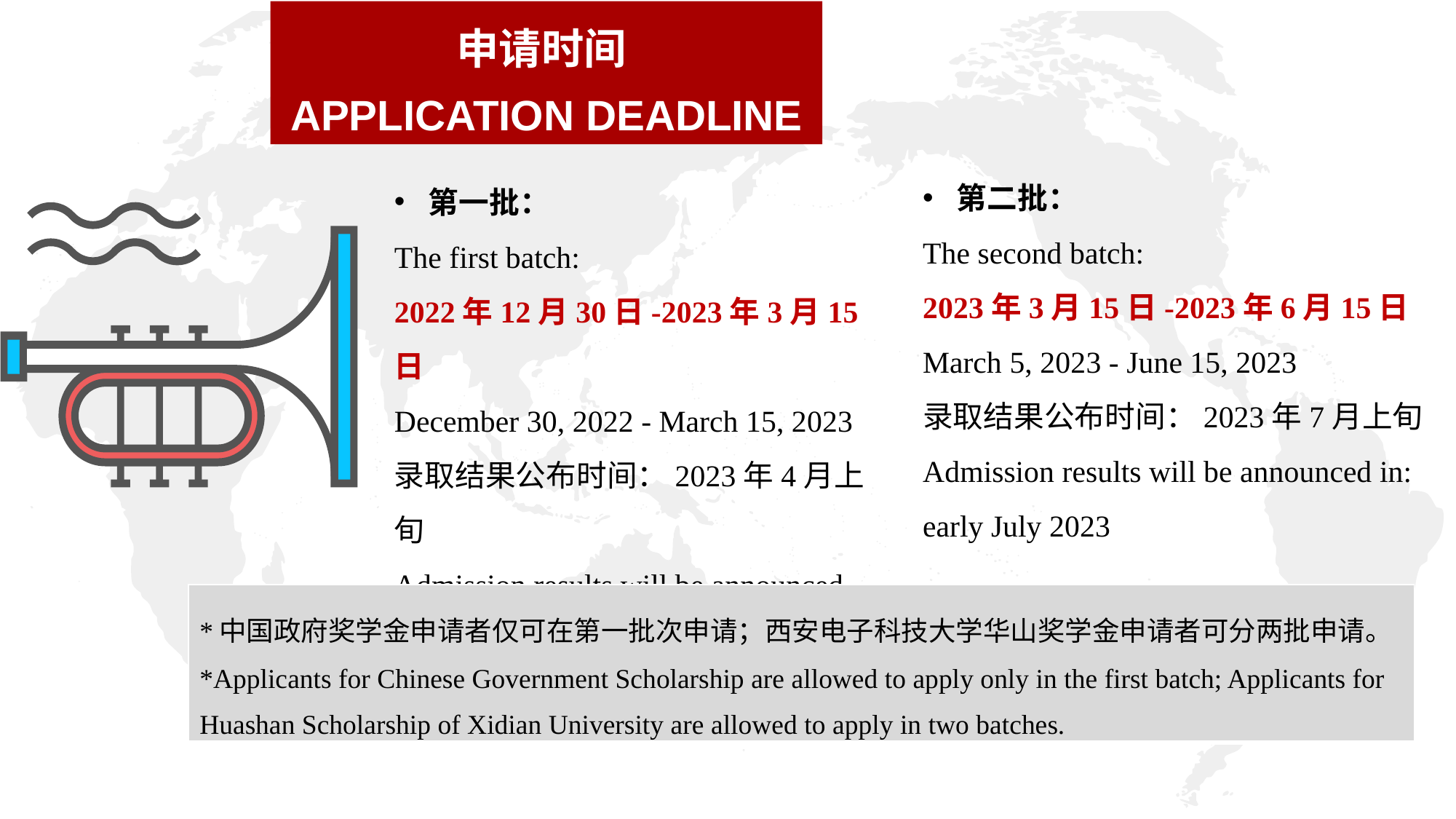

申请时间
APPLICATION DEADLINE

第二批：
The second batch:
2023年3月15日-2023年6月15日
March 5, 2023 - June 15, 2023
录取结果公布时间：2023年7月上旬
Admission results will be announced in: early July 2023

第一批：
The first batch:
2022年12月30日-2023年3月15日
December 30, 2022 - March 15, 2023
录取结果公布时间：2023年4月上旬
Admission results will be announced in: early April 2023

| \*中国政府奖学金申请者仅可在第一批次申请；西安电子科技大学华山奖学金申请者可分两批申请。 \*Applicants for Chinese Government Scholarship are allowed to apply only in the first batch; Applicants for Huashan Scholarship of Xidian University are allowed to apply in two batches. |
| --- |